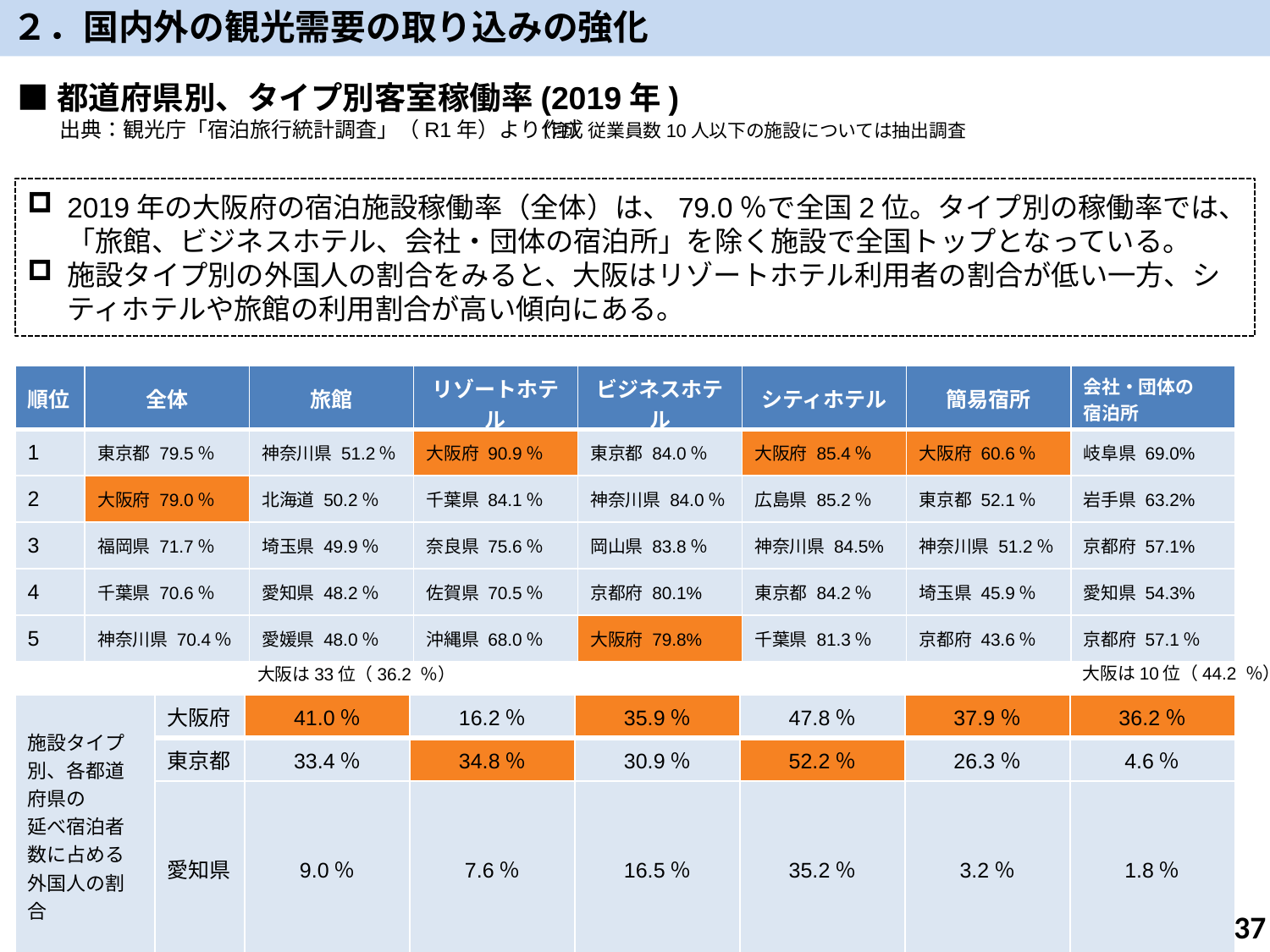

２．国内外の観光需要の取り込みの強化
■都道府県別、タイプ別客室稼働率(2019年)
　　出典：観光庁「宿泊旅行統計調査」（R1年）より作成
（注）従業員数10人以下の施設については抽出調査
2019年の大阪府の宿泊施設稼働率（全体）は、79.0％で全国2位。タイプ別の稼働率では、「旅館、ビジネスホテル、会社・団体の宿泊所」を除く施設で全国トップとなっている。
施設タイプ別の外国人の割合をみると、大阪はリゾートホテル利用者の割合が低い一方、シティホテルや旅館の利用割合が高い傾向にある。
| 順位 | 全体 | 旅館 | リゾートホテル | ビジネスホテル | シティホテル | 簡易宿所 | 会社・団体の 宿泊所 |
| --- | --- | --- | --- | --- | --- | --- | --- |
| 1 | 東京都 79.5％ | 神奈川県 51.2％ | 大阪府 90.9％ | 東京都 84.0％ | 大阪府 85.4％ | 大阪府 60.6％ | 岐阜県 69.0% |
| 2 | 大阪府 79.0％ | 北海道 50.2％ | 千葉県 84.1％ | 神奈川県 84.0％ | 広島県 85.2％ | 東京都 52.1％ | 岩手県 63.2% |
| 3 | 福岡県 71.7％ | 埼玉県 49.9％ | 奈良県 75.6％ | 岡山県 83.8％ | 神奈川県 84.5% | 神奈川県 51.2％ | 京都府 57.1% |
| 4 | 千葉県 70.6％ | 愛知県 48.2％ | 佐賀県 70.5％ | 京都府 80.1% | 東京都 84.2％ | 埼玉県 45.9％ | 愛知県 54.3% |
| 5 | 神奈川県 70.4％ | 愛媛県 48.0％ | 沖縄県 68.0％ | 大阪府 79.8% | 千葉県 81.3％ | 京都府 43.6％ | 京都府 57.1％ |
大阪は10位（44.2 ％）
大阪は33位（36.2 ％）
| 施設タイプ別、各都道府県の 延べ宿泊者数に占める 外国人の割合 | 大阪府 | 41.0％ | 16.2％ | 35.9％ | 47.8％ | 37.9％ | 36.2％ |
| --- | --- | --- | --- | --- | --- | --- | --- |
|  | 東京都 | 33.4％ | 34.8％ | 30.9％ | 52.2％ | 26.3％ | 4.6％ |
|  | 愛知県 | 9.0％ | 7.6％ | 16.5％ | 35.2％ | 3.2％ | 1.8％ |
※旅館：和式の構造及び設備を主とする施設を設け、宿泊料を受けて、人を宿泊させるもの
　ホテル：洋式の構造及び設備を主とする施設を設け、宿泊料を受けて、人を宿泊させるもの
　　①リゾートホテル：ホテルのうち、行楽地や保養地に建てられた、主に観光客を対象とするもの
　　②ビジネスホテル：ホテルのうち、主に出張ビジネスマンを対象とするもの
　　③シティホテル　：ホテルのうち、リゾートホテル、ビジネスホテル以外の都市部に立地するもの
37